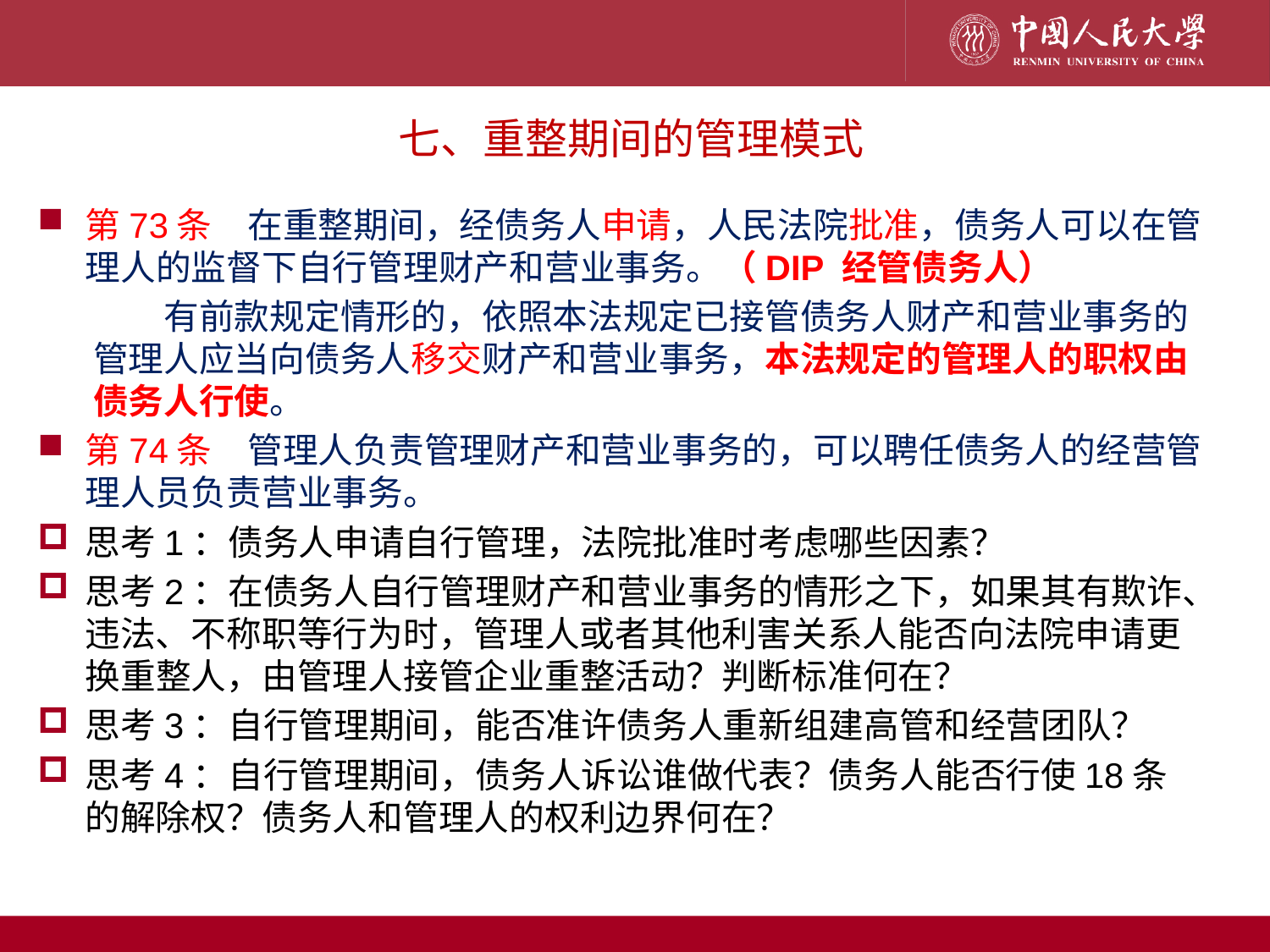

七、重整期间的管理模式
第73条　在重整期间，经债务人申请，人民法院批准，债务人可以在管理人的监督下自行管理财产和营业事务。（DIP 经管债务人）
　　有前款规定情形的，依照本法规定已接管债务人财产和营业事务的管理人应当向债务人移交财产和营业事务，本法规定的管理人的职权由债务人行使。
第74条　管理人负责管理财产和营业事务的，可以聘任债务人的经营管理人员负责营业事务。
思考1：债务人申请自行管理，法院批准时考虑哪些因素？
思考2：在债务人自行管理财产和营业事务的情形之下，如果其有欺诈、违法、不称职等行为时，管理人或者其他利害关系人能否向法院申请更换重整人，由管理人接管企业重整活动？判断标准何在？
思考3：自行管理期间，能否准许债务人重新组建高管和经营团队？
思考4：自行管理期间，债务人诉讼谁做代表？债务人能否行使18条的解除权？债务人和管理人的权利边界何在？